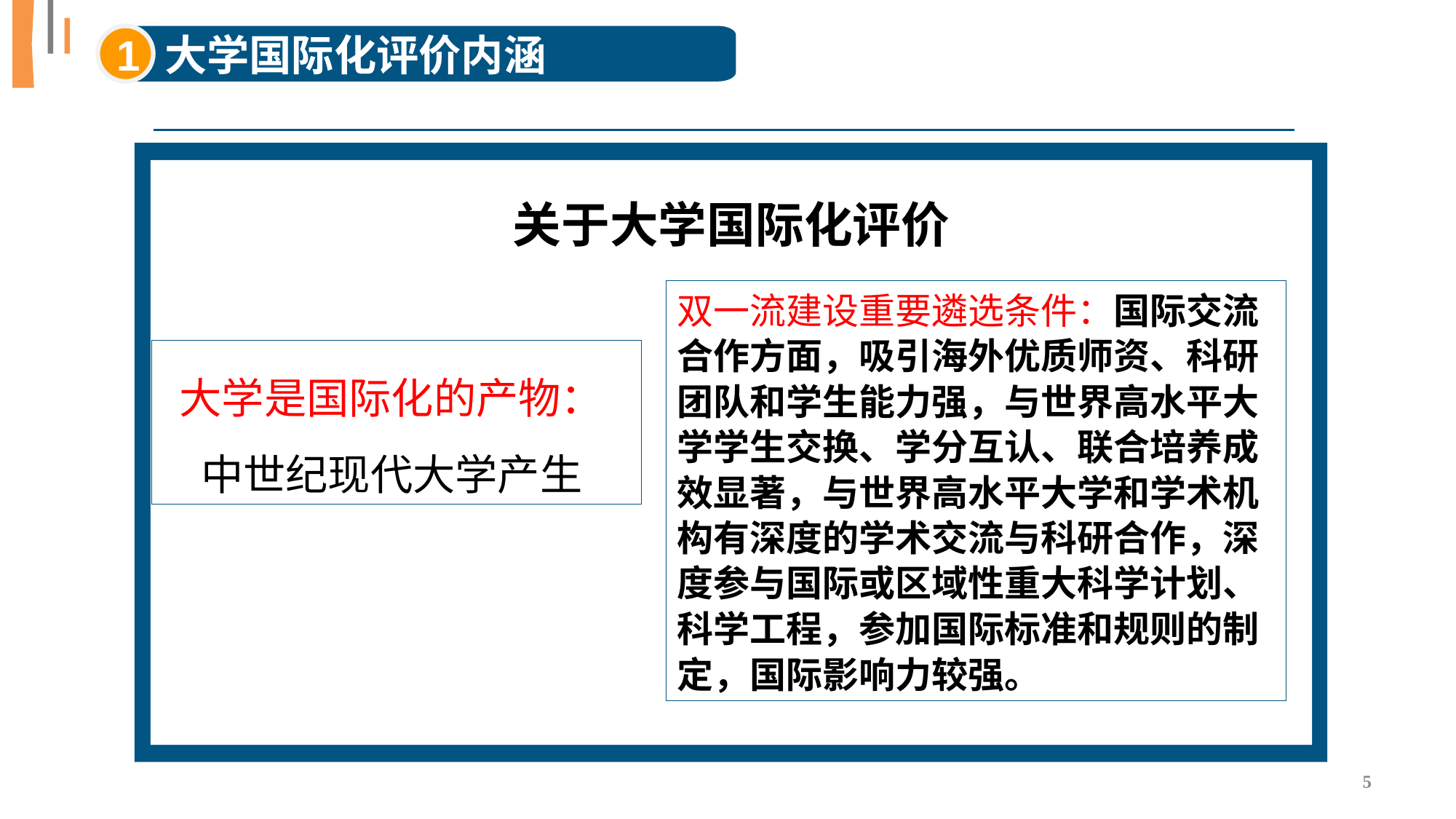

1
大学国际化评价内涵

关于大学国际化评价

双一流建设重要遴选条件：国际交流合作方面，吸引海外优质师资、科研团队和学生能力强，与世界高水平大学学生交换、学分互认、联合培养成效显著，与世界高水平大学和学术机构有深度的学术交流与科研合作，深度参与国际或区域性重大科学计划、科学工程，参加国际标准和规则的制定，国际影响力较强。
 大学是国际化的产物：
   中世纪现代大学产生
5